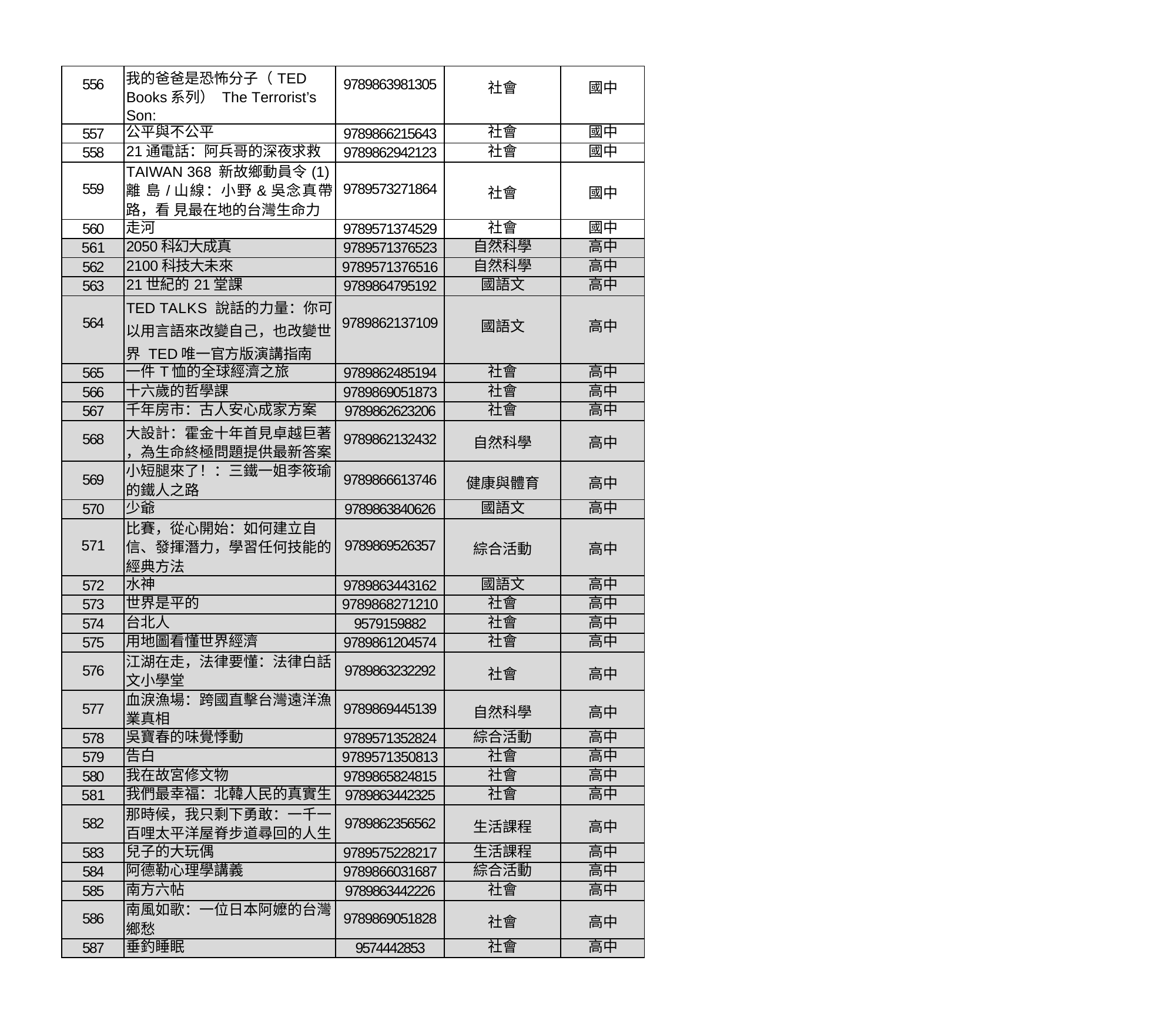

| 556 | 我的爸爸是恐怖分子（TED Books系列） The Terrorist’s Son: | 9789863981305 | 社會 | 國中 |
| --- | --- | --- | --- | --- |
| 557 | 公平與不公平 | 9789866215643 | 社會 | 國中 |
| 558 | 21通電話：阿兵哥的深夜求救 | 9789862942123 | 社會 | 國中 |
| 559 | TAIWAN 368 新故鄉動員令(1)離 島/山線：小野&吳念真帶路，看 見最在地的台灣生命力 | 9789573271864 | 社會 | 國中 |
| 560 | 走河 | 9789571374529 | 社會 | 國中 |
| 561 | 2050科幻大成真 | 9789571376523 | 自然科學 | 高中 |
| 562 | 2100科技大未來 | 9789571376516 | 自然科學 | 高中 |
| 563 | 21世紀的21堂課 | 9789864795192 | 國語文 | 高中 |
| 564 | TED TALKS 說話的力量：你可 以用言語來改變自己，也改變世 界 TED唯一官方版演講指南 | 9789862137109 | 國語文 | 高中 |
| 565 | 一件T恤的全球經濟之旅 | 9789862485194 | 社會 | 高中 |
| 566 | 十六歲的哲學課 | 9789869051873 | 社會 | 高中 |
| 567 | 千年房市：古人安心成家方案 | 9789862623206 | 社會 | 高中 |
| 568 | 大設計：霍金十年首見卓越巨著 ，為生命終極問題提供最新答案 | 9789862132432 | 自然科學 | 高中 |
| 569 | 小短腿來了！：三鐵一姐李筱瑜 的鐵人之路 | 9789866613746 | 健康與體育 | 高中 |
| 570 | 少爺 | 9789863840626 | 國語文 | 高中 |
| 571 | 比賽，從心開始：如何建立自 信、發揮潛力，學習任何技能的 經典方法 | 9789869526357 | 綜合活動 | 高中 |
| 572 | 水神 | 9789863443162 | 國語文 | 高中 |
| 573 | 世界是平的 | 9789868271210 | 社會 | 高中 |
| 574 | 台北人 | 9579159882 | 社會 | 高中 |
| 575 | 用地圖看懂世界經濟 | 9789861204574 | 社會 | 高中 |
| 576 | 江湖在走，法律要懂：法律白話 文小學堂 | 9789863232292 | 社會 | 高中 |
| 577 | 血淚漁場：跨國直擊台灣遠洋漁 業真相 | 9789869445139 | 自然科學 | 高中 |
| 578 | 吳寶春的味覺悸動 | 9789571352824 | 綜合活動 | 高中 |
| 579 | 告白 | 9789571350813 | 社會 | 高中 |
| 580 | 我在故宮修文物 | 9789865824815 | 社會 | 高中 |
| 581 | 我們最幸福：北韓人民的真實生 | 9789863442325 | 社會 | 高中 |
| 582 | 那時候，我只剩下勇敢：一千一 百哩太平洋屋脊步道尋回的人生 | 9789862356562 | 生活課程 | 高中 |
| 583 | 兒子的大玩偶 | 9789575228217 | 生活課程 | 高中 |
| 584 | 阿德勒心理學講義 | 9789866031687 | 綜合活動 | 高中 |
| 585 | 南方六帖 | 9789863442226 | 社會 | 高中 |
| 586 | 南風如歌：一位日本阿嬤的台灣 鄉愁 | 9789869051828 | 社會 | 高中 |
| 587 | 垂釣睡眠 | 9574442853 | 社會 | 高中 |